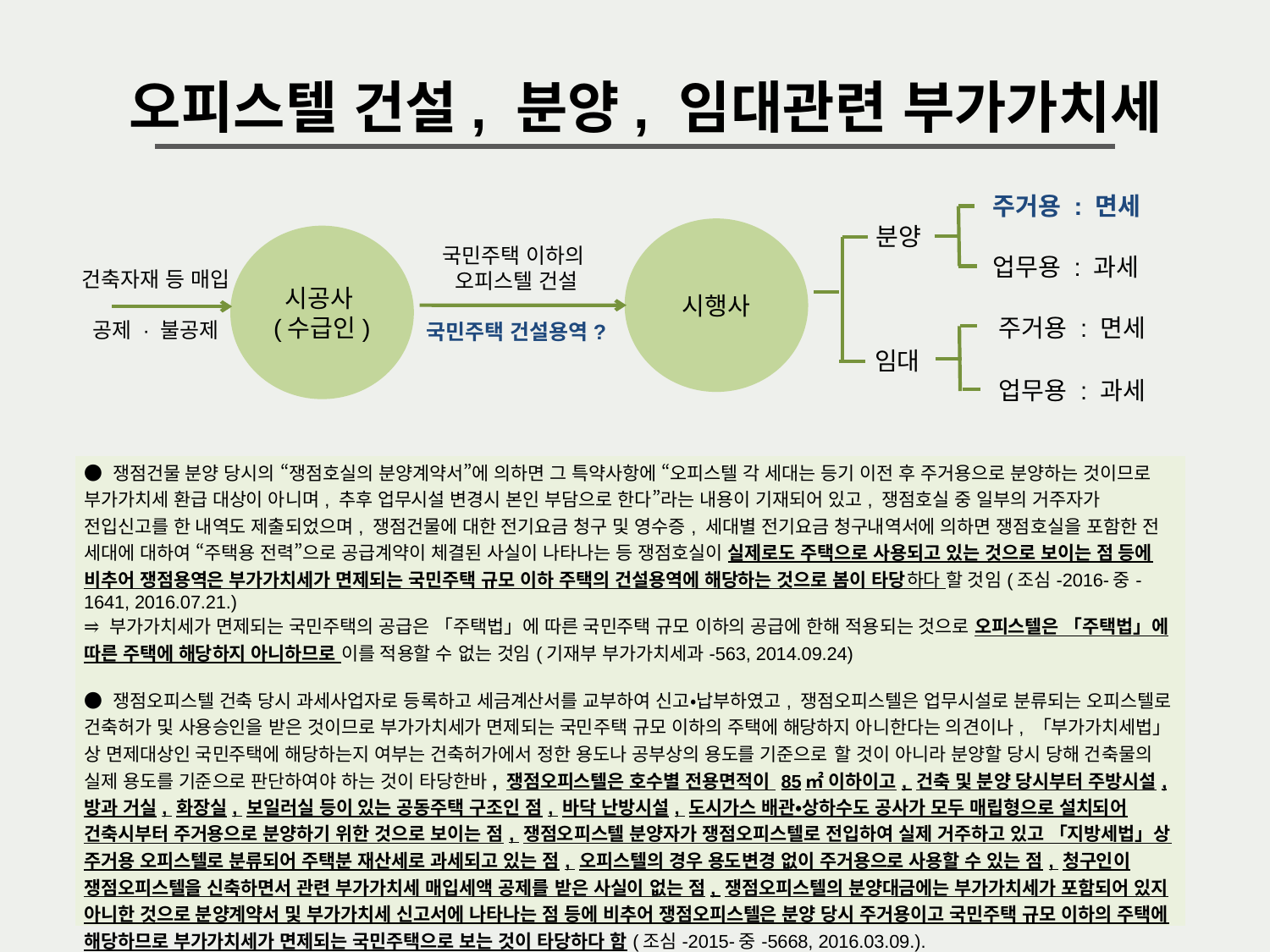

오피스텔 건설, 분양, 임대관련 부가가치세
주거용 : 면세
분양
시행사
시공사(수급인)
국민주택 이하의
오피스텔 건설

국민주택 건설용역?
업무용 : 과세
건축자재 등 매입

공제 · 불공제
주거용 : 면세
임대
업무용 : 과세
| ● 쟁점건물 분양 당시의 “쟁점호실의 분양계약서”에 의하면 그 특약사항에 “오피스텔 각 세대는 등기 이전 후 주거용으로 분양하는 것이므로 부가가치세 환급 대상이 아니며, 추후 업무시설 변경시 본인 부담으로 한다”라는 내용이 기재되어 있고, 쟁점호실 중 일부의 거주자가 전입신고를 한 내역도 제출되었으며, 쟁점건물에 대한 전기요금 청구 및 영수증, 세대별 전기요금 청구내역서에 의하면 쟁점호실을 포함한 전 세대에 대하여 “주택용 전력”으로 공급계약이 체결된 사실이 나타나는 등 쟁점호실이 실제로도 주택으로 사용되고 있는 것으로 보이는 점 등에 비추어 쟁점용역은 부가가치세가 면제되는 국민주택 규모 이하 주택의 건설용역에 해당하는 것으로 봄이 타당하다 할 것임(조심-2016-중-1641, 2016.07.21.) ⥤ 부가가치세가 면제되는 국민주택의 공급은 「주택법」에 따른 국민주택 규모 이하의 공급에 한해 적용되는 것으로 오피스텔은 「주택법」에 따른 주택에 해당하지 아니하므로 이를 적용할 수 없는 것임(기재부 부가가치세과-563, 2014.09.24) ● 쟁점오피스텔 건축 당시 과세사업자로 등록하고 세금계산서를 교부하여 신고・납부하였고, 쟁점오피스텔은 업무시설로 분류되는 오피스텔로 건축허가 및 사용승인을 받은 것이므로 부가가치세가 면제되는 국민주택 규모 이하의 주택에 해당하지 아니한다는 의견이나, 「부가가치세법」상 면제대상인 국민주택에 해당하는지 여부는 건축허가에서 정한 용도나 공부상의 용도를 기준으로 할 것이 아니라 분양할 당시 당해 건축물의 실제 용도를 기준으로 판단하여야 하는 것이 타당한바, 쟁점오피스텔은 호수별 전용면적이 85㎡ 이하이고, 건축 및 분양 당시부터 주방시설, 방과 거실, 화장실, 보일러실 등이 있는 공동주택 구조인 점, 바닥 난방시설, 도시가스 배관‧상하수도 공사가 모두 매립형으로 설치되어 건축시부터 주거용으로 분양하기 위한 것으로 보이는 점, 쟁점오피스텔 분양자가 쟁점오피스텔로 전입하여 실제 거주하고 있고 「지방세법」상 주거용 오피스텔로 분류되어 주택분 재산세로 과세되고 있는 점, 오피스텔의 경우 용도변경 없이 주거용으로 사용할 수 있는 점, 청구인이 쟁점오피스텔을 신축하면서 관련 부가가치세 매입세액 공제를 받은 사실이 없는 점, 쟁점오피스텔의 분양대금에는 부가가치세가 포함되어 있지 아니한 것으로 분양계약서 및 부가가치세 신고서에 나타나는 점 등에 비추어 쟁점오피스텔은 분양 당시 주거용이고 국민주택 규모 이하의 주택에 해당하므로 부가가치세가 면제되는 국민주택으로 보는 것이 타당하다 함(조심-2015-중-5668, 2016.03.09.). |
| --- |